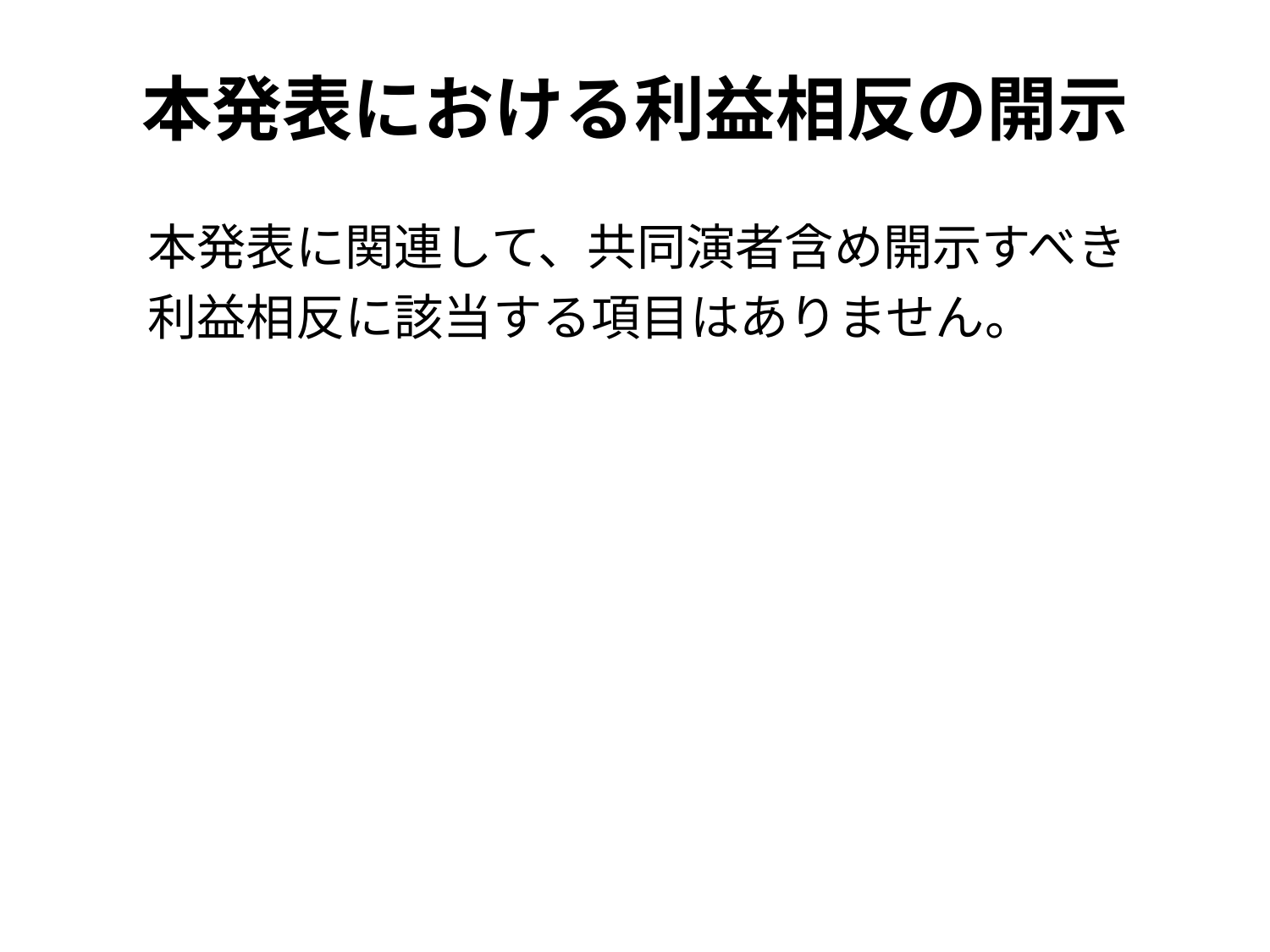

# 本発表における利益相反の開示
本発表に関連して、共同演者含め開示すべき
利益相反に該当する項目はありません。